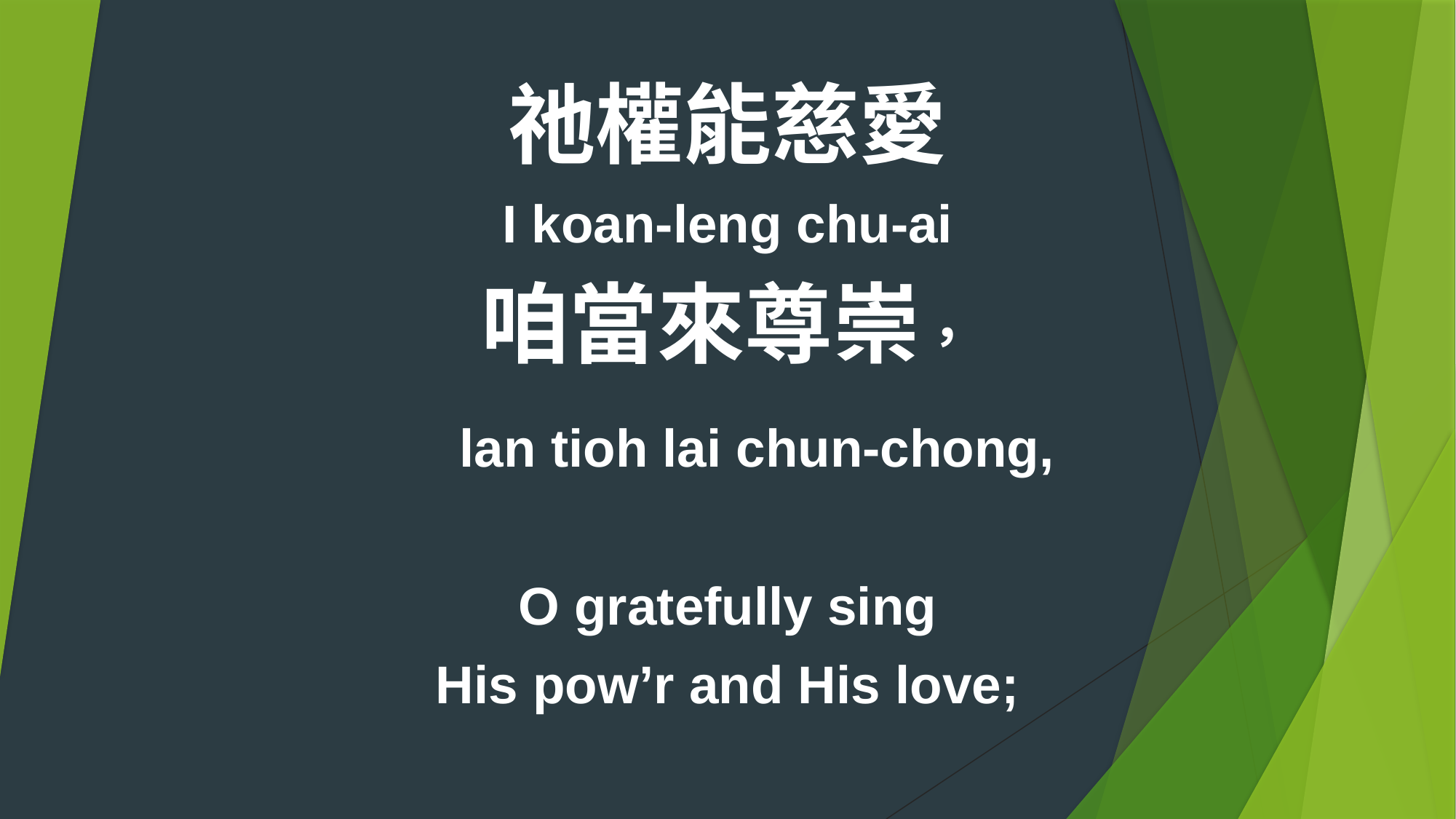

祂權能慈愛
I koan-leng chu-ai
咱當來尊崇，

    lan tioh lai chun-chong,

O gratefully sing
His pow’r and His love;